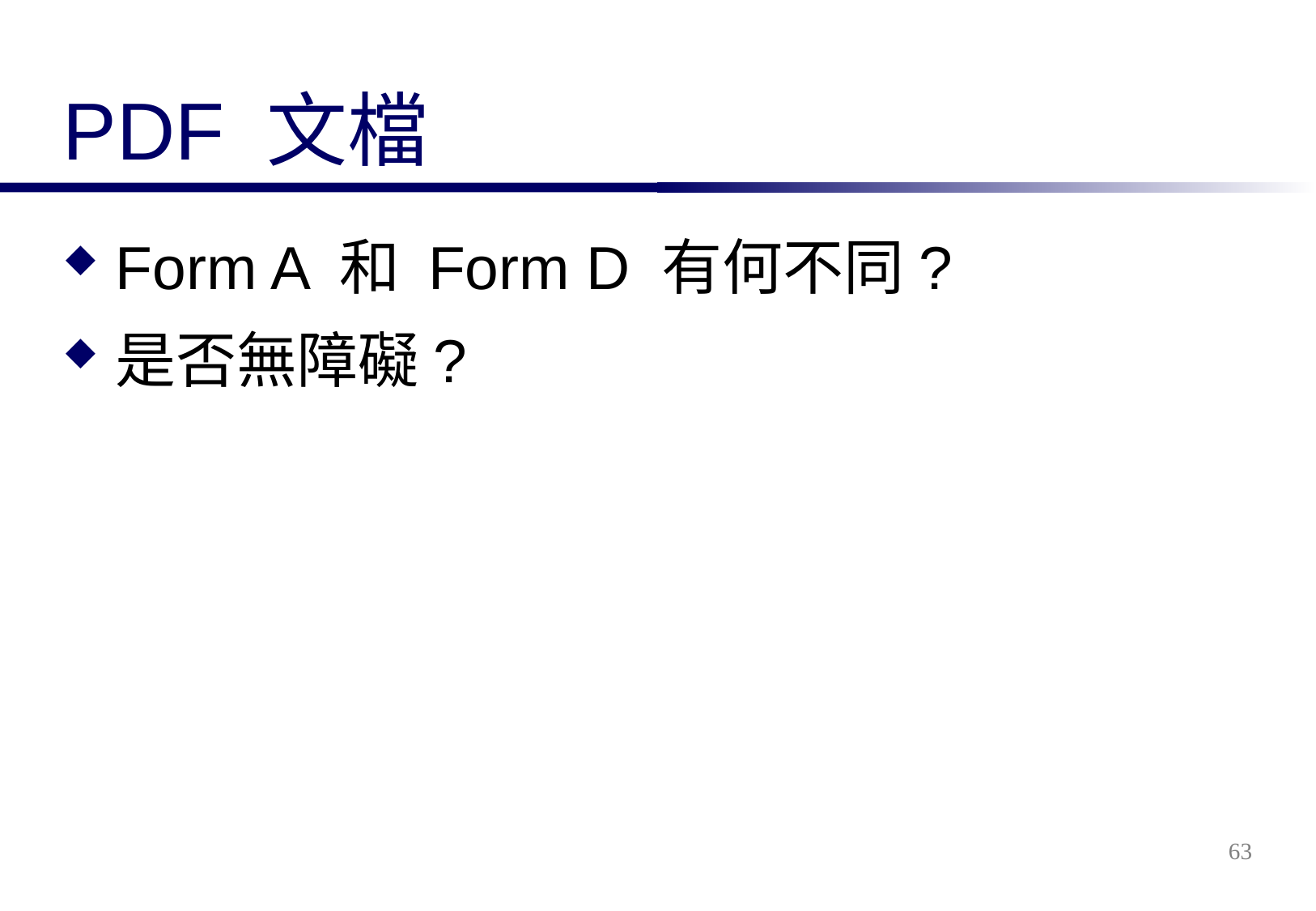

# PDF 文檔
Form A 和 Form D 有何不同?
是否無障礙?
63